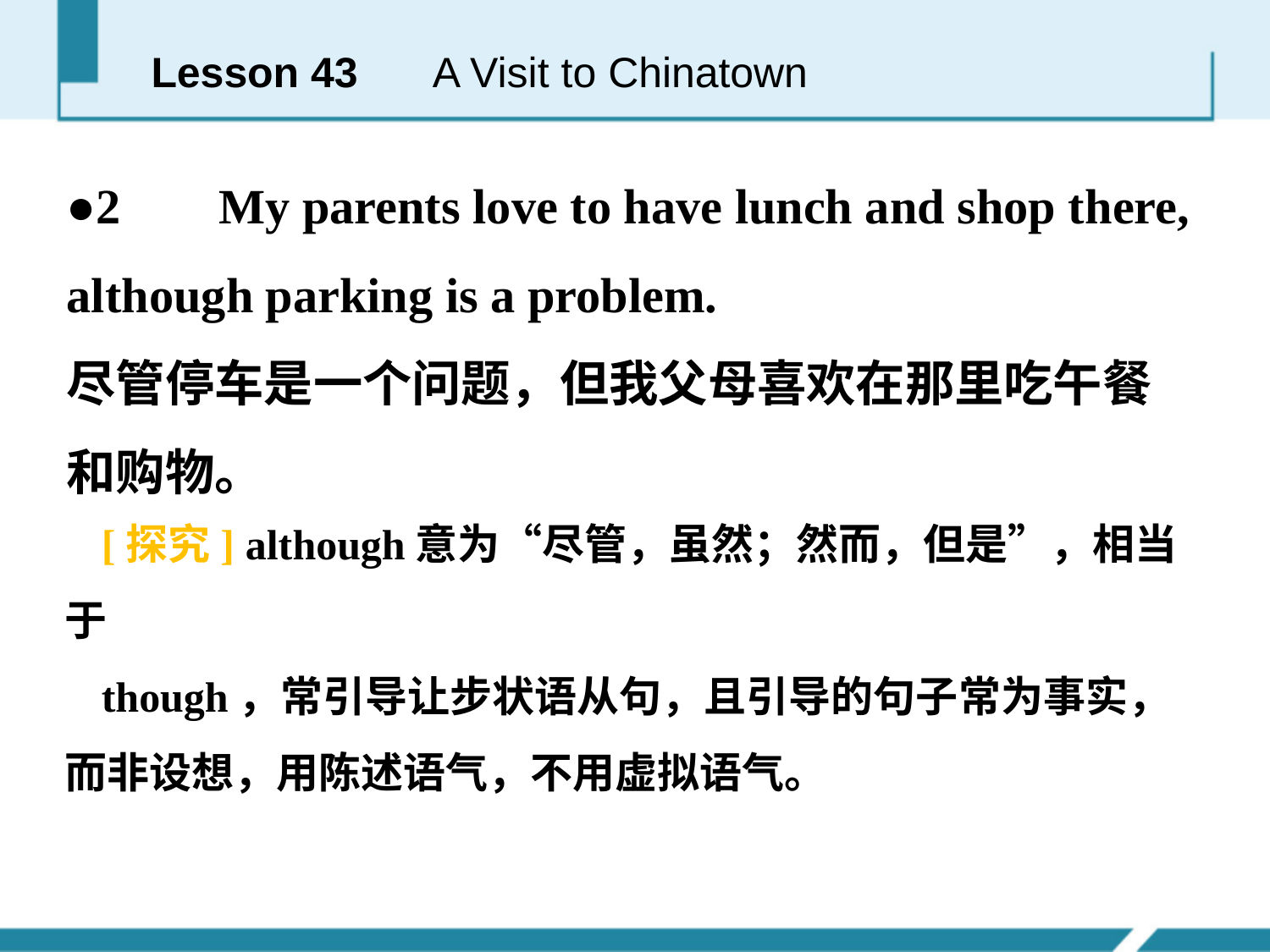

Lesson 43 　A Visit to Chinatown
●2  　My parents love to have lunch and shop there, although parking is a problem.
尽管停车是一个问题，但我父母喜欢在那里吃午餐和购物。
[探究] although意为“尽管，虽然；然而，但是”，相当于
though，常引导让步状语从句，且引导的句子常为事实，而非设想，用陈述语气，不用虚拟语气。